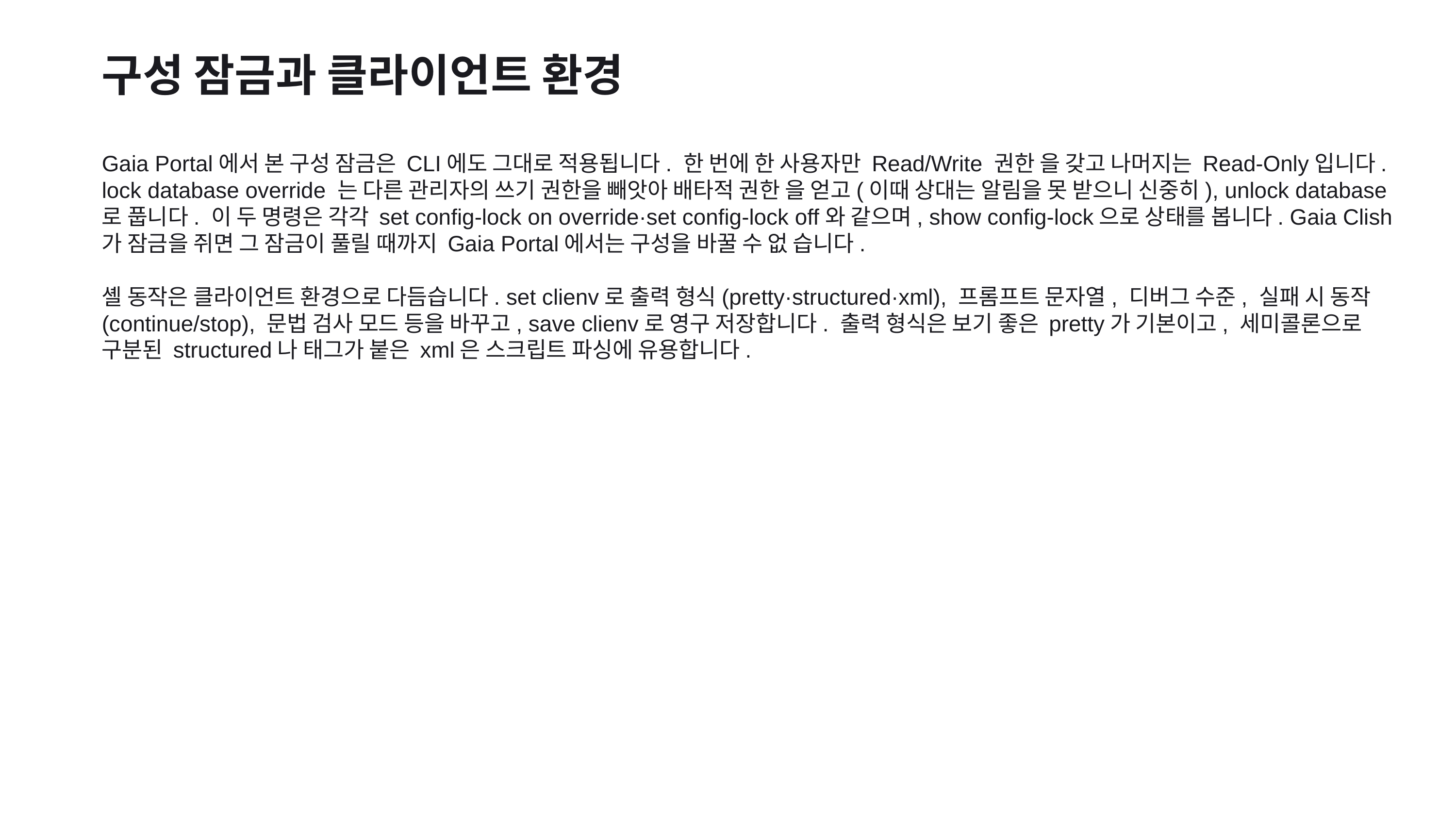

구성 잠금과 클라이언트 환경
Gaia Portal에서 본 구성 잠금은 CLI에도 그대로 적용됩니다. 한 번에 한 사용자만 Read/Write 권한 을 갖고 나머지는 Read-Only입니다. lock database override 는 다른 관리자의 쓰기 권한을 빼앗아 배타적 권한 을 얻고(이때 상대는 알림을 못 받으니 신중히), unlock database로 풉니다. 이 두 명령은 각각 set config-lock on override·set config-lock off와 같으며, show config-lock으로 상태를 봅니다. Gaia Clish가 잠금을 쥐면 그 잠금이 풀릴 때까지 Gaia Portal에서는 구성을 바꿀 수 없 습니다.

셸 동작은 클라이언트 환경으로 다듬습니다. set clienv로 출력 형식(pretty·structured·xml), 프롬프트 문자열, 디버그 수준, 실패 시 동작(continue/stop), 문법 검사 모드 등을 바꾸고, save clienv로 영구 저장합니다. 출력 형식은 보기 좋은 pretty가 기본이고, 세미콜론으로 구분된 structured나 태그가 붙은 xml은 스크립트 파싱에 유용합니다.